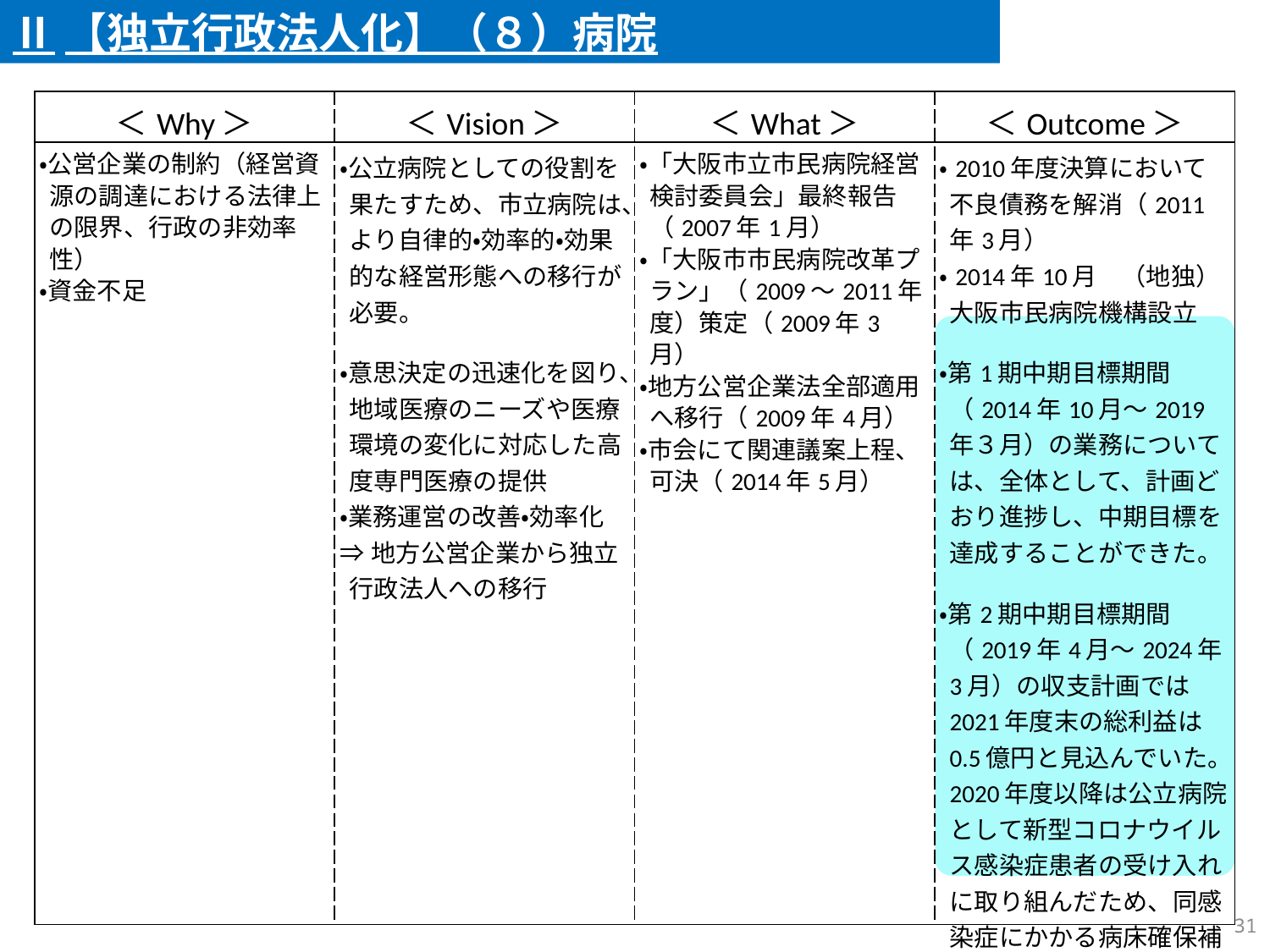

Ⅱ【独立行政法人化】（８）病院
| ＜Why＞ | ＜Vision＞ | ＜What＞ | ＜Outcome＞ |
| --- | --- | --- | --- |
| ・公営企業の制約（経営資源の調達における法律上の限界、行政の非効率性） ・資金不足 | ・公立病院としての役割を果たすため、市立病院は、より自律的・効率的・効果的な経営形態への移行が必要。 ・意思決定の迅速化を図り、地域医療のニーズや医療環境の変化に対応した高度専門医療の提供 ・業務運営の改善・効率化 ⇒地方公営企業から独立行政法人への移行 | ・「大阪市立市民病院経営検討委員会」最終報告（2007年1月） ・「大阪市市民病院改革プラン」（2009～2011年度）策定（2009年3月） ・地方公営企業法全部適用へ移行（2009年4月） ・市会にて関連議案上程、可決（2014年5月） | ・2010年度決算において不良債務を解消（2011年3月） ・2014年10月　（地独）大阪市民病院機構設立 ・第1期中期目標期間（2014年10月～2019年３月）の業務については、全体として、計画どおり進捗し、中期目標を達成することができた。 ・第2期中期目標期間（2019年4月～2024年3月）の収支計画では2021年度末の総利益は0.5億円と見込んでいた。2020年度以降は公立病院として新型コロナウイルス感染症患者の受け入れに取り組んだため、同感染症にかかる病床確保補助金の収入による影響もあり、総利益は92.2億円となっている。 |

31